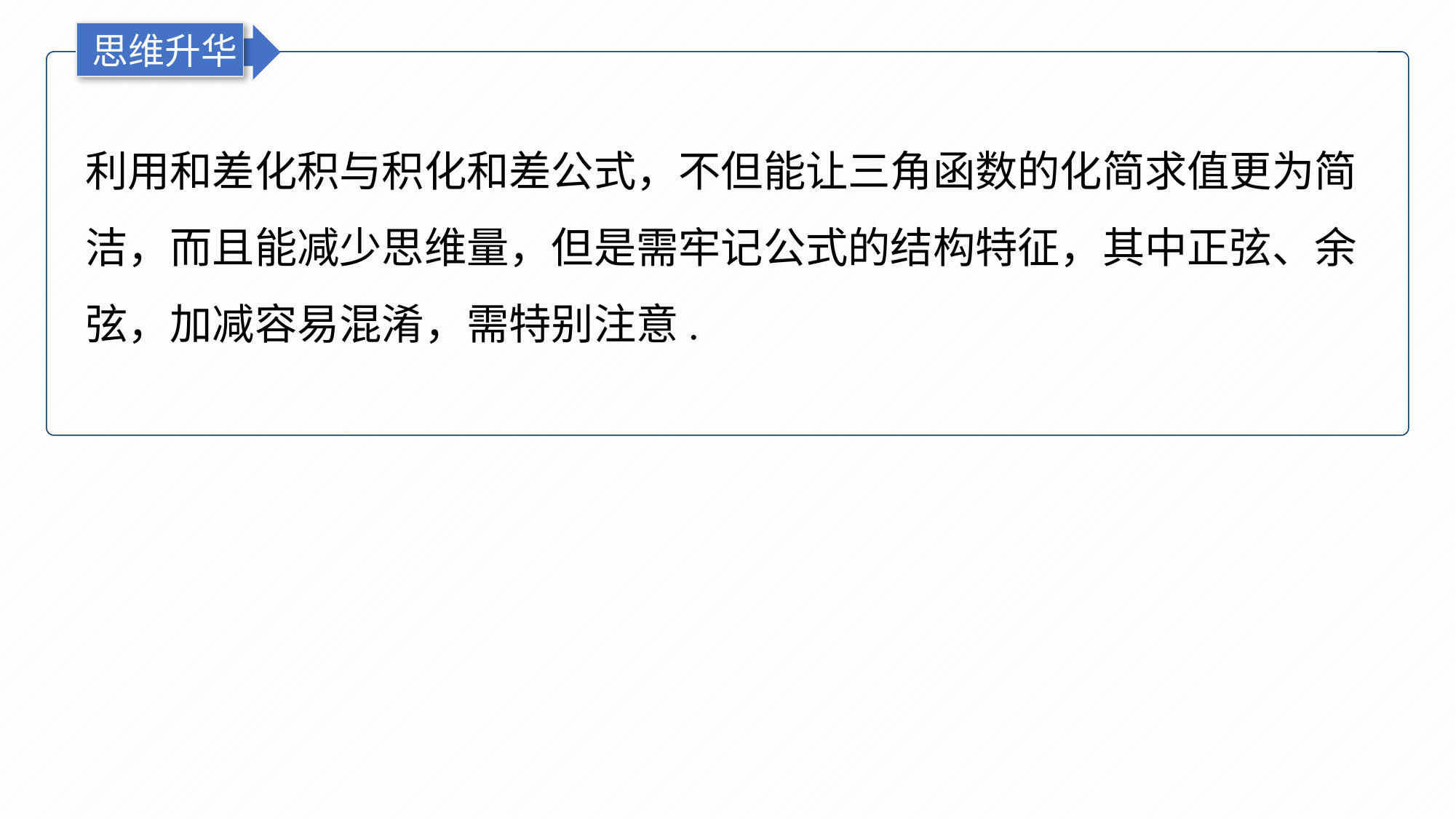

思维升华

利用和差化积与积化和差公式，不但能让三角函数的化简求值更为简洁，而且能减少思维量，但是需牢记公式的结构特征，其中正弦、余弦，加减容易混淆，需特别注意.